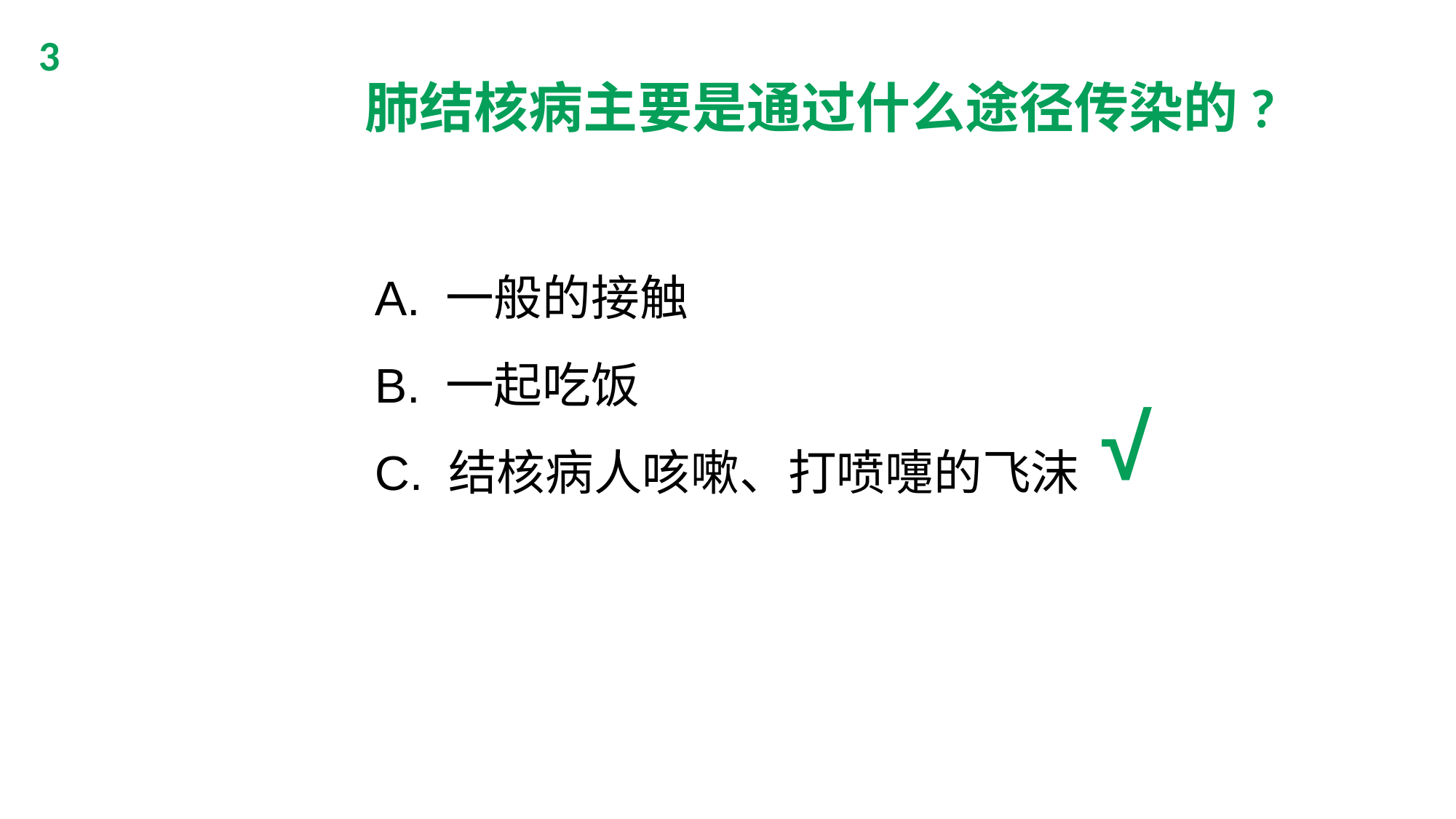

3
肺结核病主要是通过什么途径传染的?
A. 一般的接触
B. 一起吃饭
C. 结核病人咳嗽、打喷嚏的飞沫
√